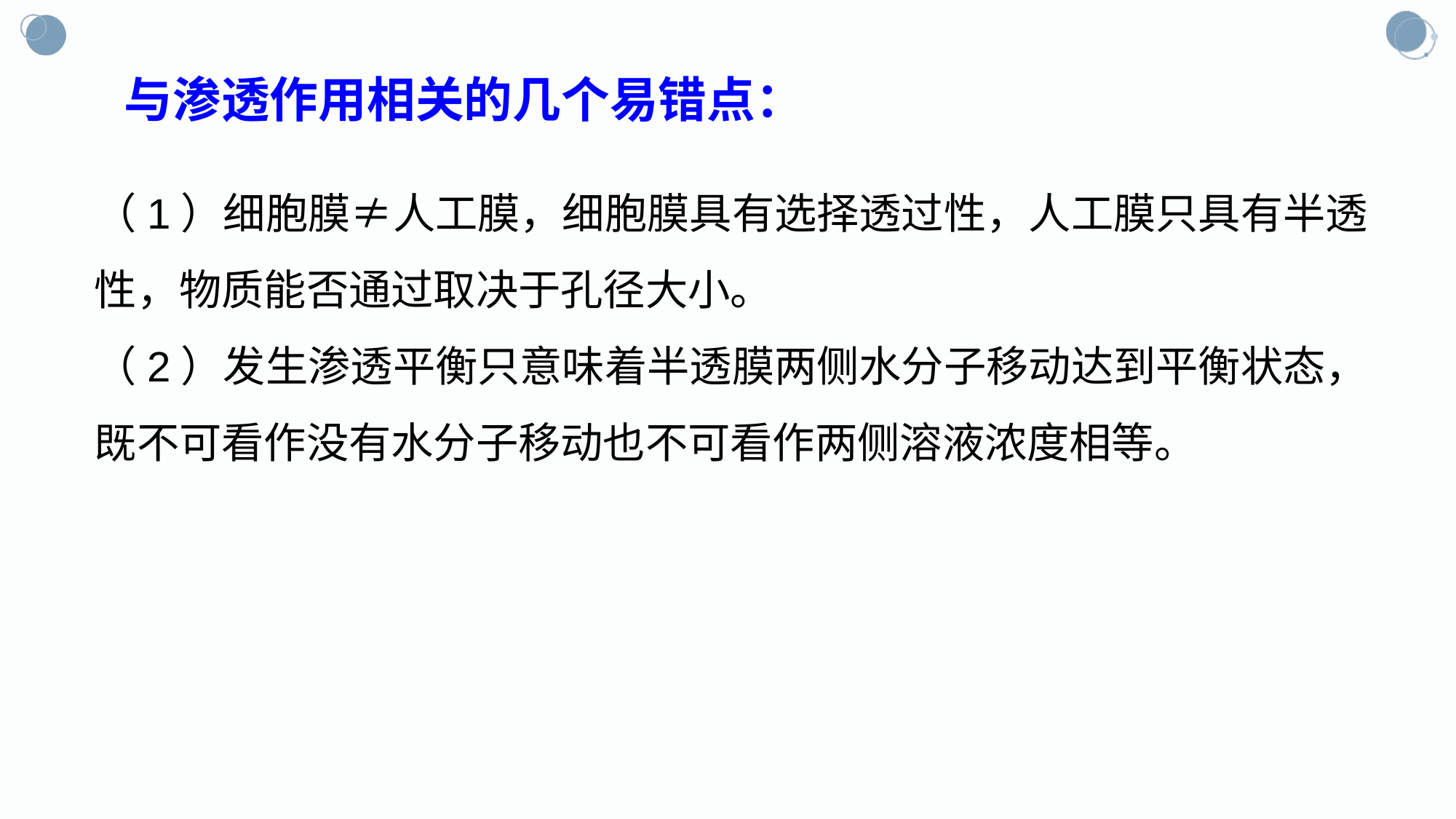

与渗透作用相关的几个易错点：
（1）细胞膜≠人工膜，细胞膜具有选择透过性，人工膜只具有半透性，物质能否通过取决于孔径大小。
（2）发生渗透平衡只意味着半透膜两侧水分子移动达到平衡状态，既不可看作没有水分子移动也不可看作两侧溶液浓度相等。